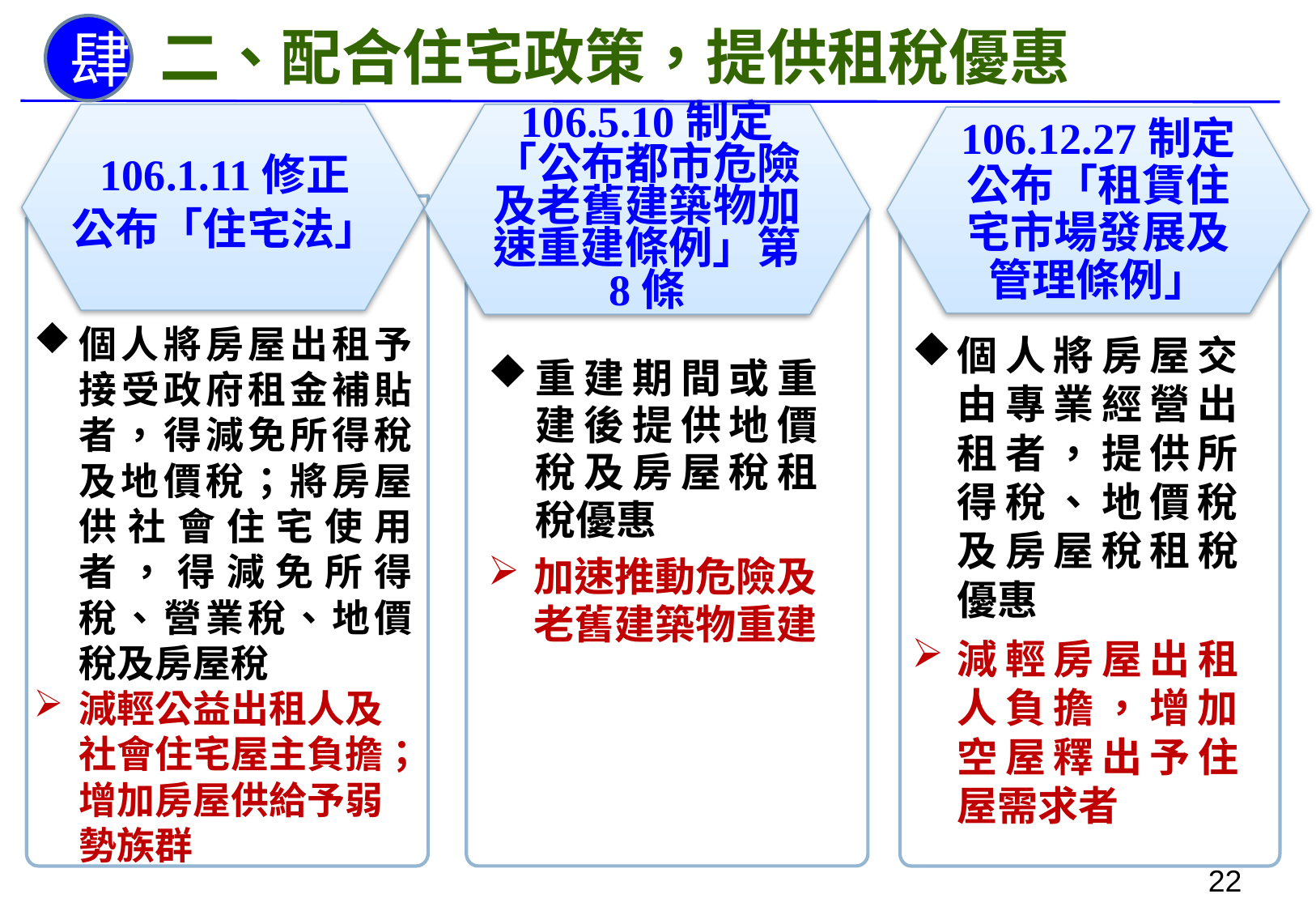

二、配合住宅政策，提供租稅優惠
肆

106.5.10制定
「公布都市危險及老舊建築物加速重建條例」第8條
106.12.27制定公布「租賃住宅市場發展及管理條例」
106.1.11修正
公布「住宅法」

個人將房屋出租予接受政府租金補貼者，得減免所得稅及地價稅；將房屋供社會住宅使用者，得減免所得稅、營業稅、地價稅及房屋稅
減輕公益出租人及社會住宅屋主負擔；增加房屋供給予弱勢族群

個人將房屋交由專業經營出租者，提供所得稅、地價稅及房屋稅租稅優惠
減輕房屋出租人負擔，增加空屋釋出予住屋需求者

重建期間或重建後提供地價稅及房屋稅租稅優惠
加速推動危險及老舊建築物重建
22